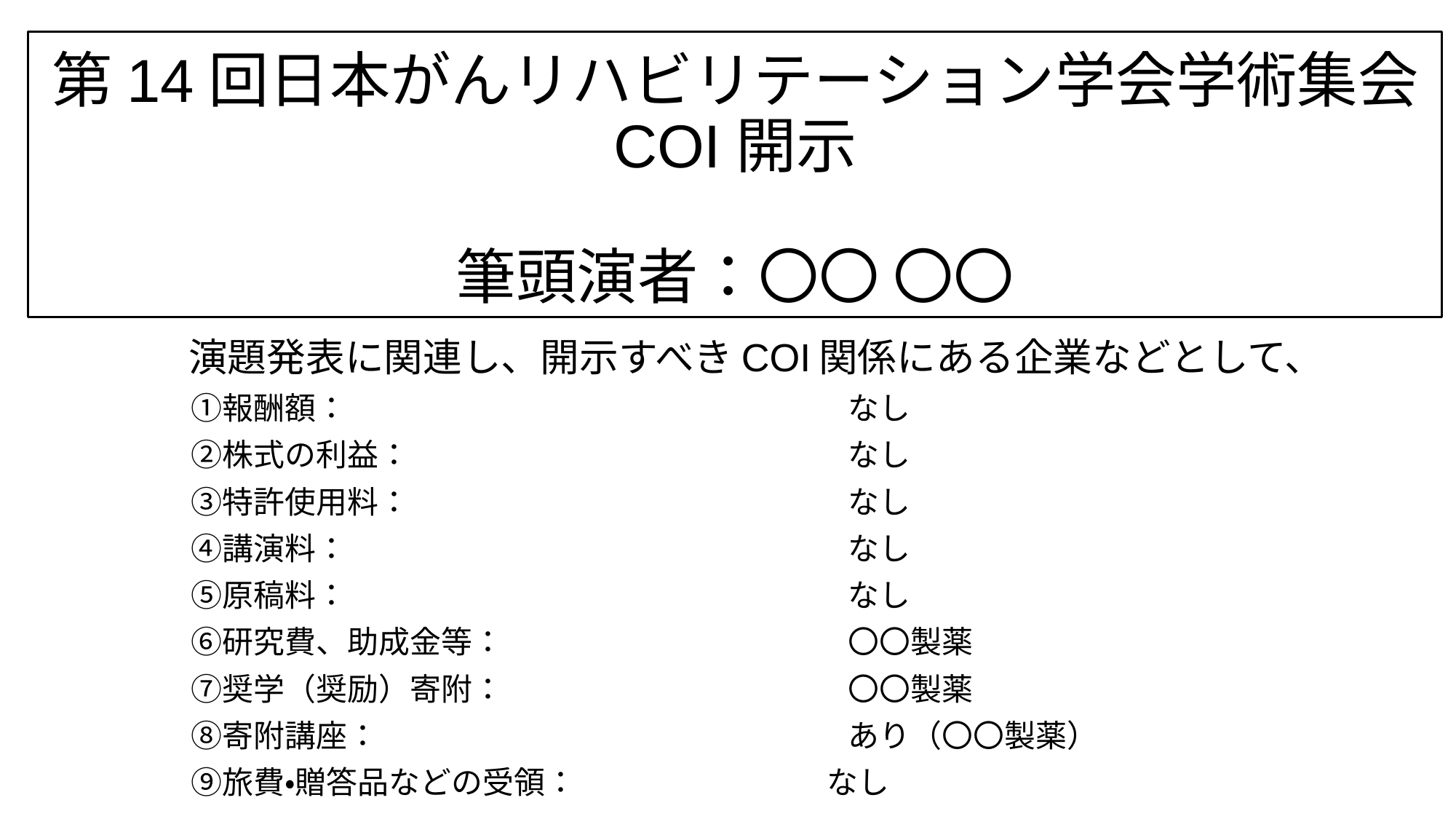

# 第14回日本がんリハビリテーション学会学術集会 COI開示 筆頭演者：〇〇 〇〇
演題発表に関連し、開示すべきCOI関係にある企業などとして、
　①報酬額：　　　　　　　　　　　　　　　　なし
　②株式の利益：　　　　　　　　　　　　　　なし
　③特許使用料：　　　　　　　　　　　　　　なし
　④講演料：　　　　　　　　　　　　　　　　なし
　⑤原稿料：　　　　　　　　　　　　　　　　なし
　⑥研究費、助成金等：　　　　　　　　　　　〇〇製薬
　⑦奨学（奨励）寄附：　　　　　　　　　　　〇〇製薬
　⑧寄附講座：　　　　　　　　　　　　　　　あり（〇〇製薬）
　⑨旅費・贈答品などの受領：　　　　　　　　なし